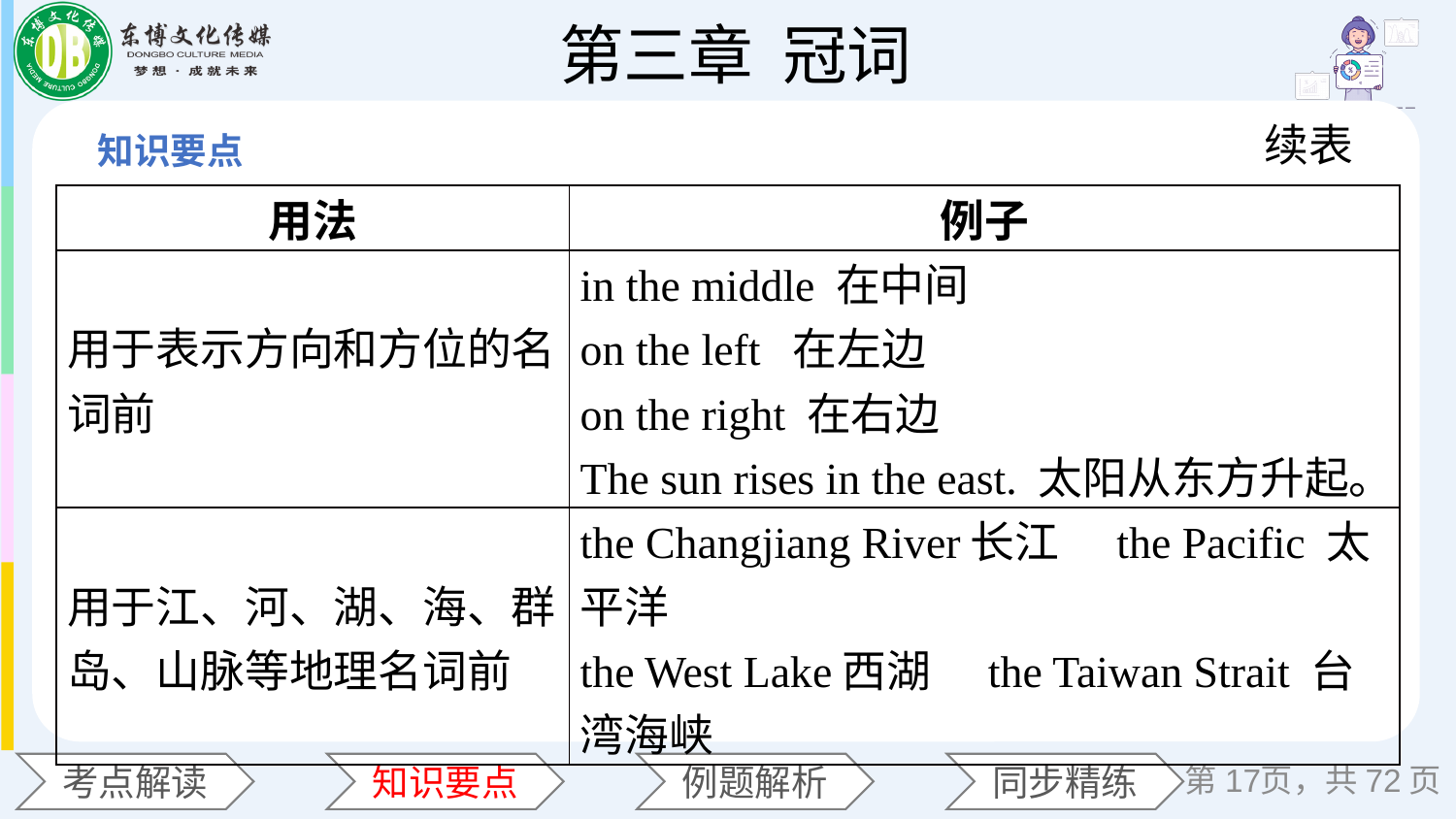

续表

| 用法 | 例子 |
| --- | --- |
| 用于表示方向和方位的名词前 | in the middle 在中间 on the left 在左边 on the right 在右边 The sun rises in the east. 太阳从东方升起。 |
| 用于江、河、湖、海、群岛、山脉等地理名词前 | the Changjiang River长江　the Pacific 太平洋 the West Lake西湖　the Taiwan Strait 台湾海峡 |
第17页，共72页